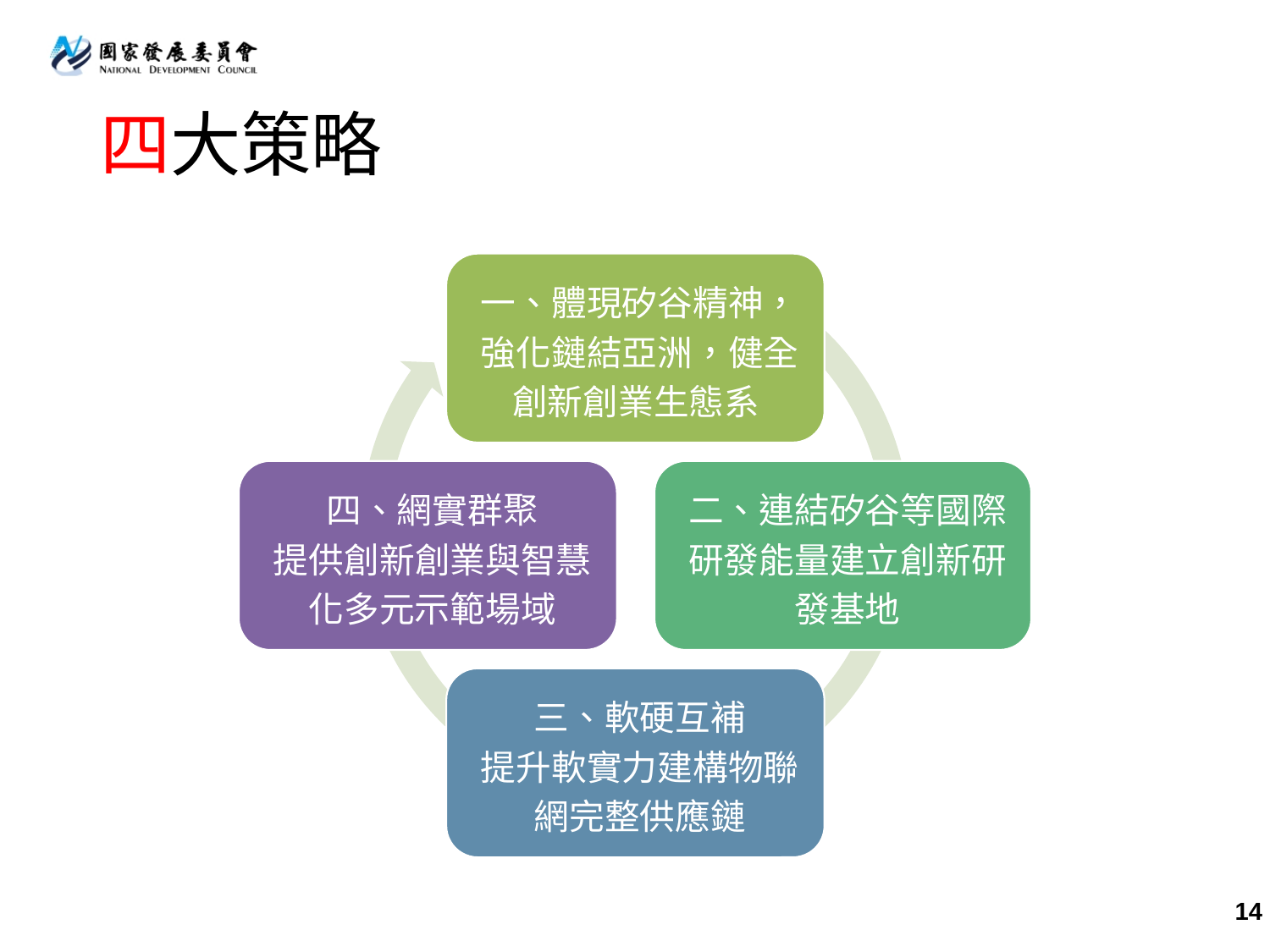

# 四大策略
一、體現矽谷精神，強化鏈結亞洲，健全創新創業生態系
二、連結矽谷等國際研發能量建立創新研發基地
三、軟硬互補
提升軟實力建構物聯網完整供應鏈
四、網實群聚
提供創新創業與智慧化多元示範場域
14